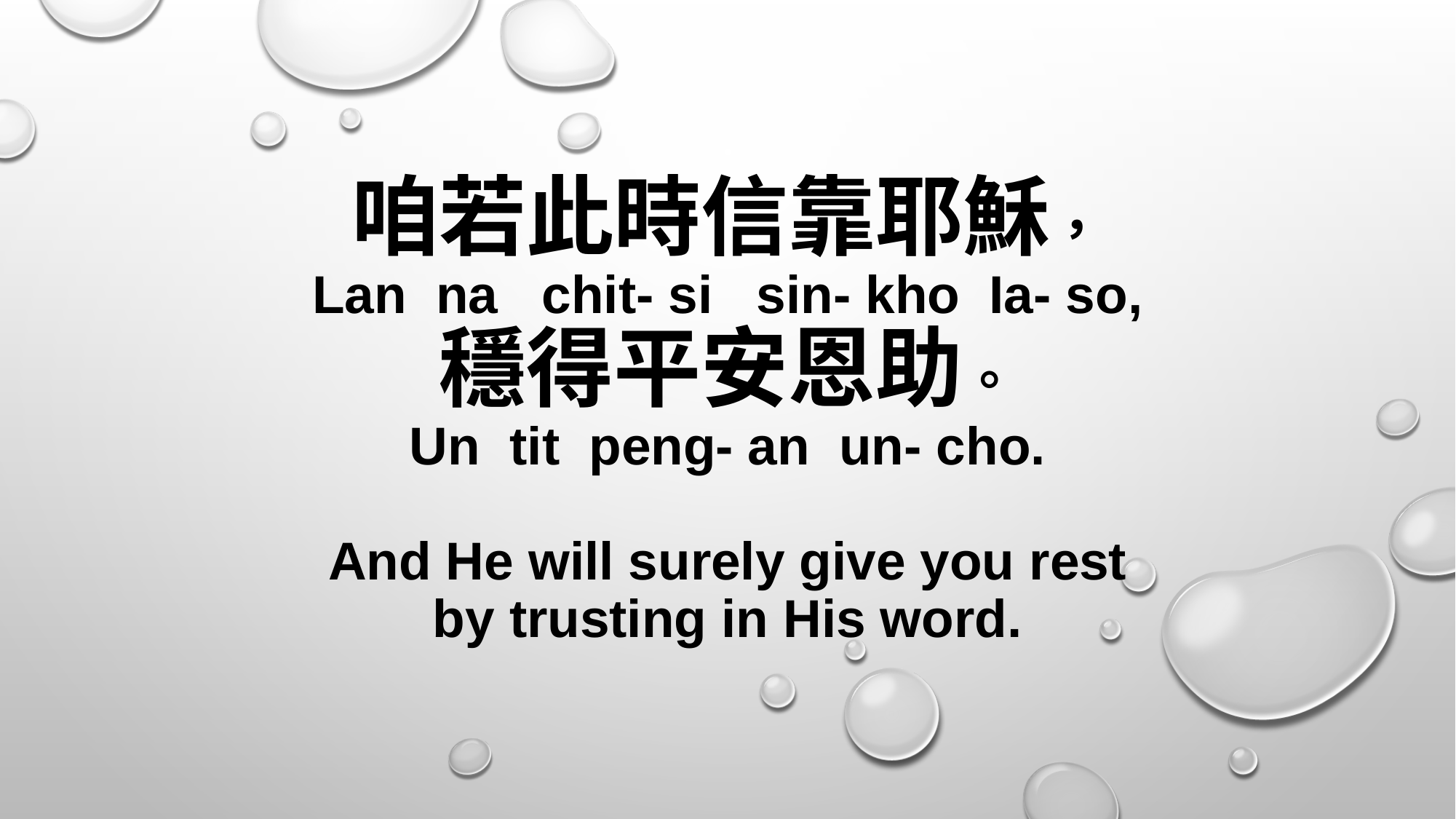

# 咱若此時信靠耶穌， Lan  na   chit- si   sin- kho  Ia- so, 穩得平安恩助。 Un  tit  peng- an  un- cho. And He will surely give you rest by trusting in His word.